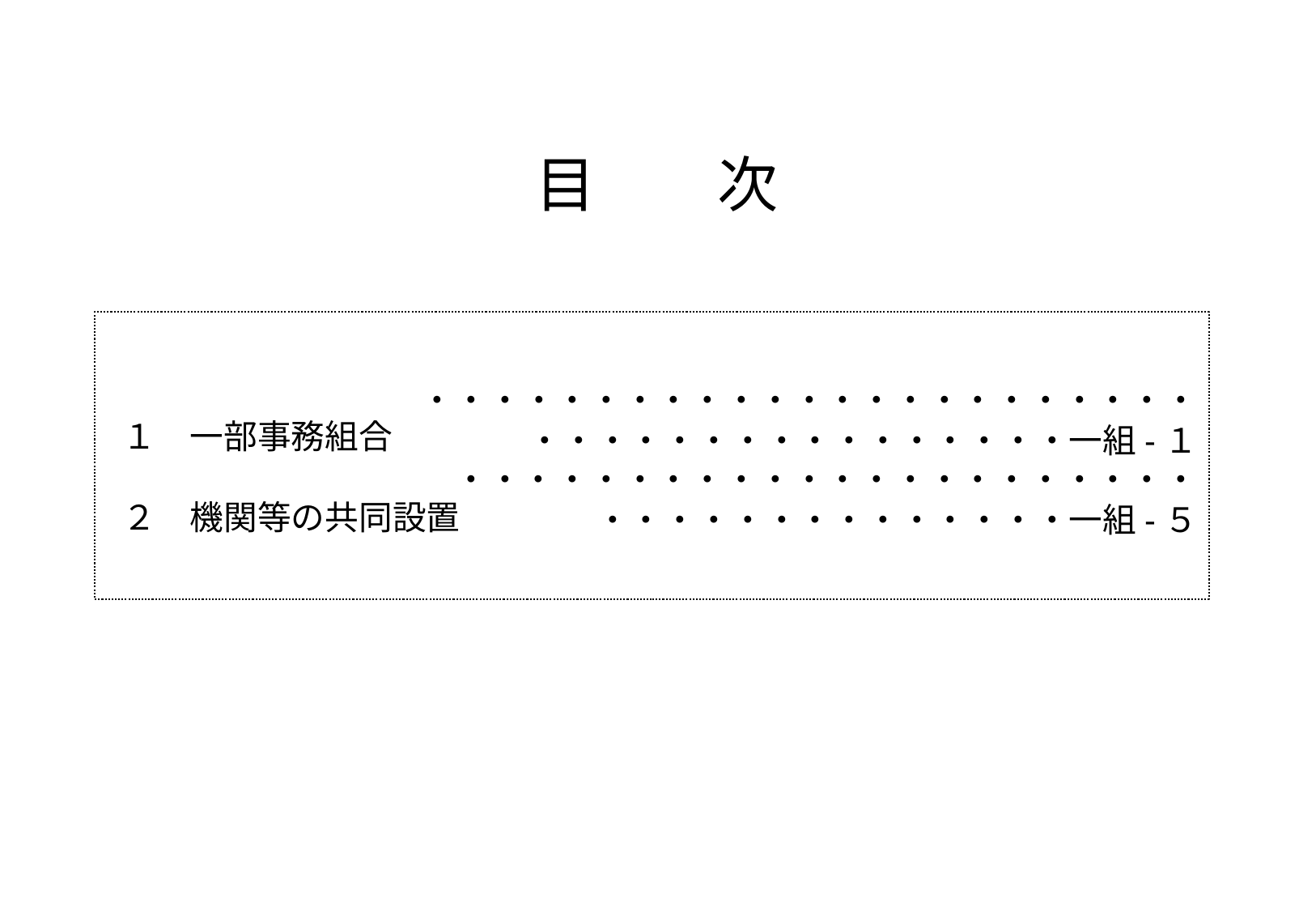

# 目　　次
 １　一部事務組合
 ２　機関等の共同設置
・・・・・・・・・・・・・・・・・・・・・・・・・・・・・・・・・・・・・・・一組-１
・・・・・・・・・・・・・・・・・・・・・・・・・・・・・・・・・・・・一組-５